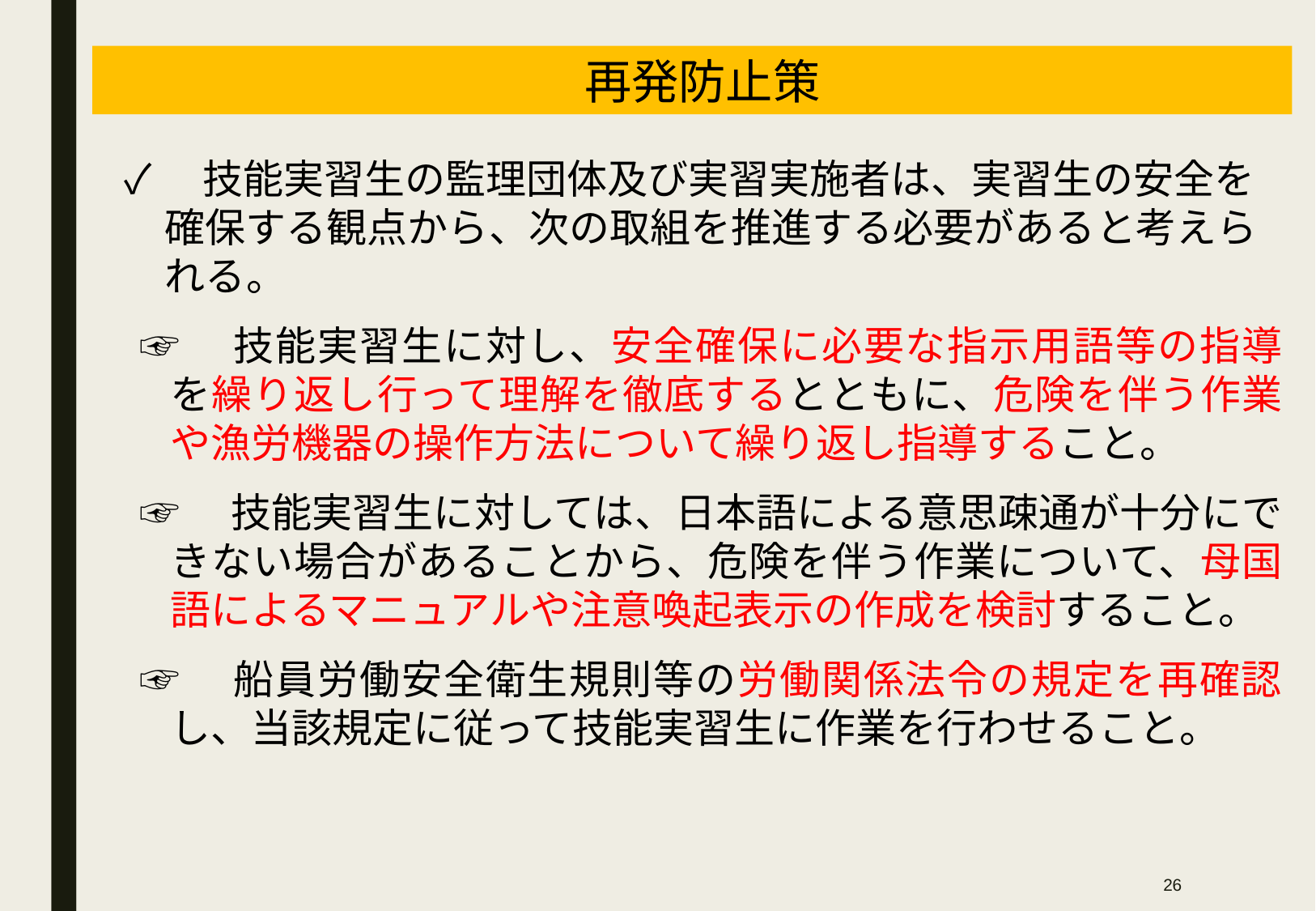

再発防止策
✓　技能実習生の監理団体及び実習実施者は、実習生の安全を
　確保する観点から、次の取組を推進する必要があると考えら
　れる。

☞　技能実習生に対し、安全確保に必要な指示用語等の指導を繰り返し行って理解を徹底するとともに、危険を伴う作業や漁労機器の操作方法について繰り返し指導すること。

☞　技能実習生に対しては、日本語による意思疎通が十分にできない場合があることから、危険を伴う作業について、母国語によるマニュアルや注意喚起表示の作成を検討すること。

☞　船員労働安全衛生規則等の労働関係法令の規定を再確認し、当該規定に従って技能実習生に作業を行わせること。
26